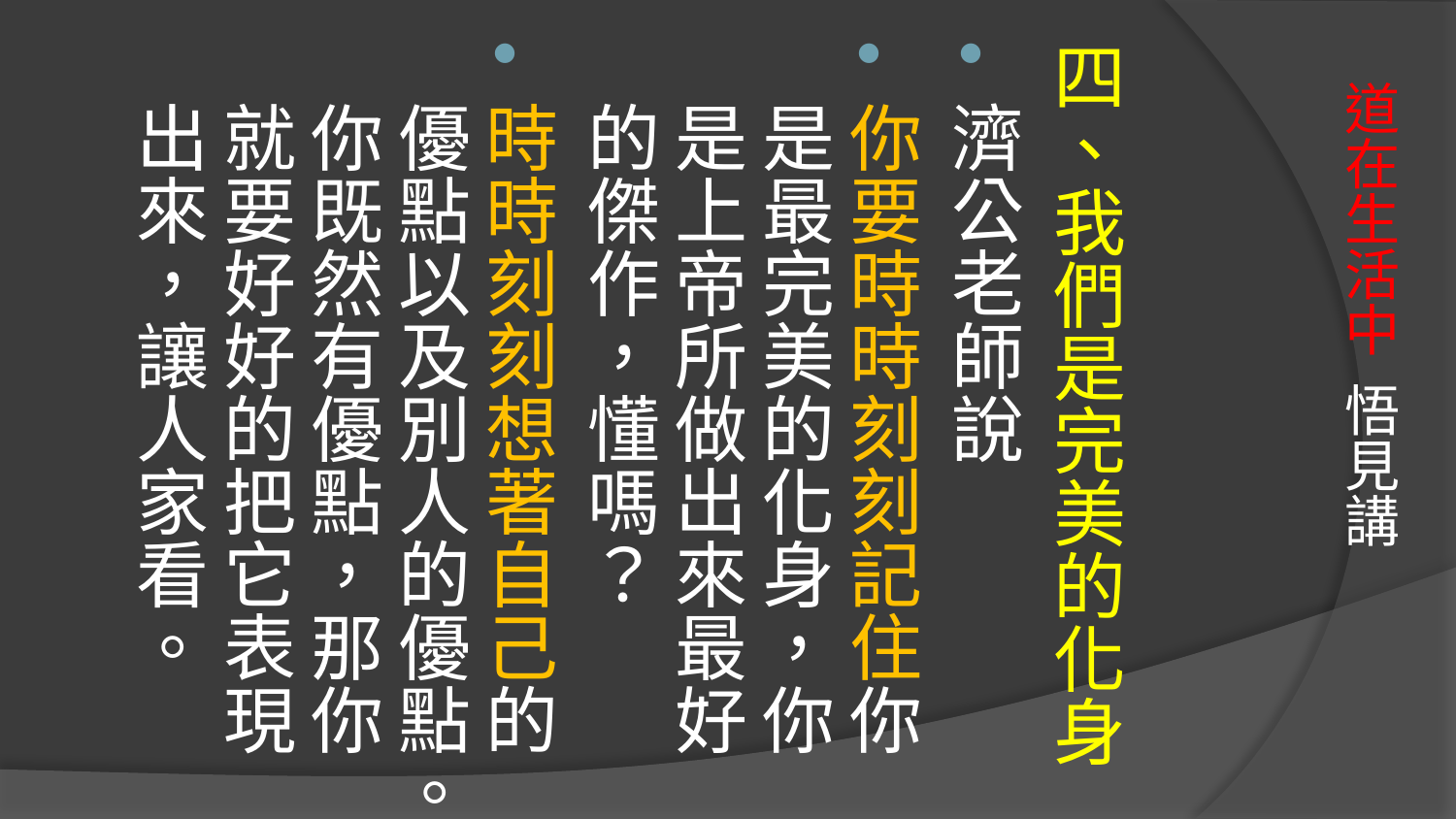

四、我們是完美的化身
濟公老師說
你要時時刻刻記住你是最完美的化身，你是上帝所做出來最好的傑作，懂嗎？
時時刻刻想著自己的優點以及別人的優點。你既然有優點，那你就要好好的把它表現出來，讓人家看。

# 道在生活中  悟見講